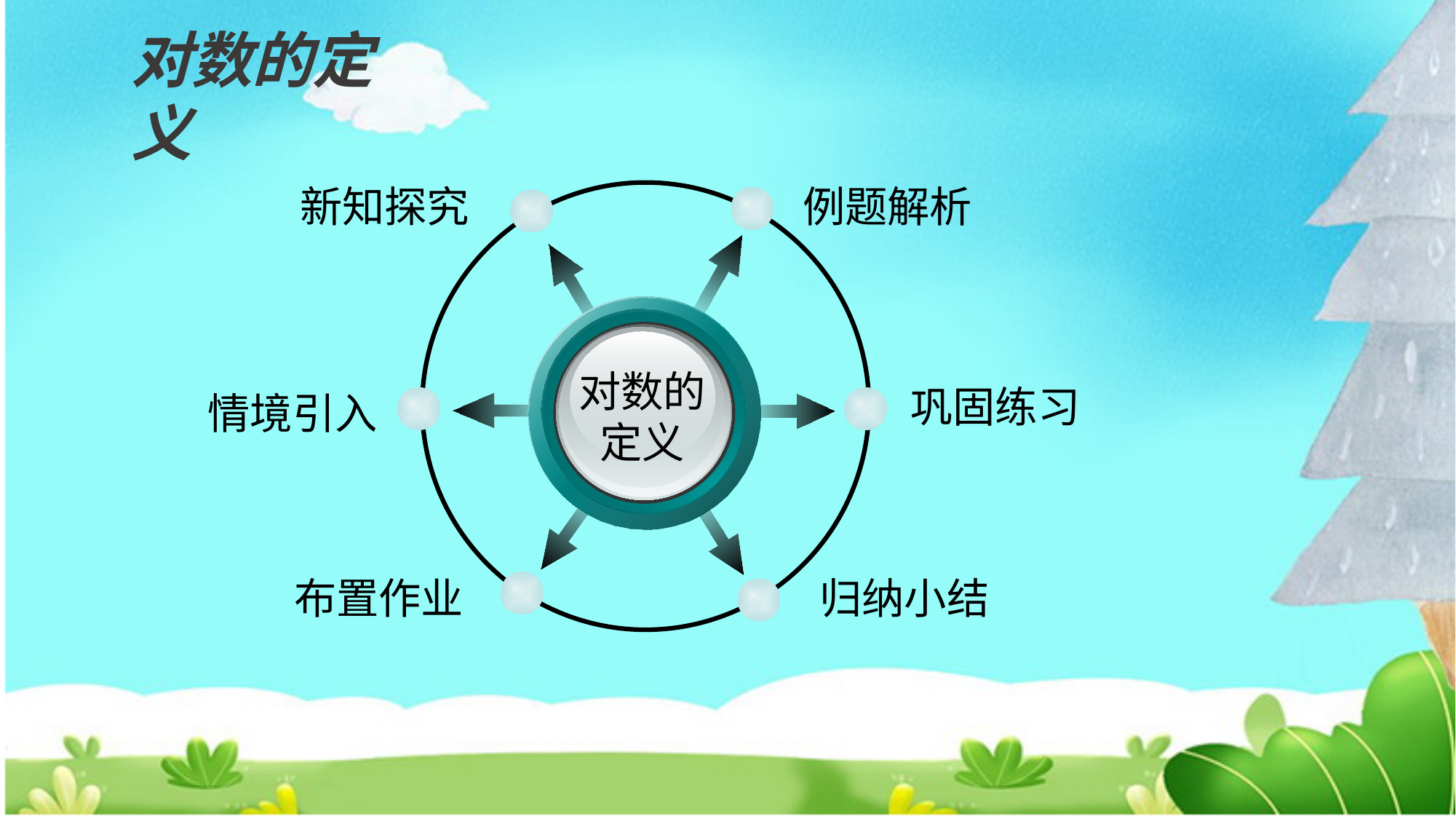

对数的定义
新知探究
例题解析

对数的
定义
巩固练习
情境引入

 布置作业
归纳小结